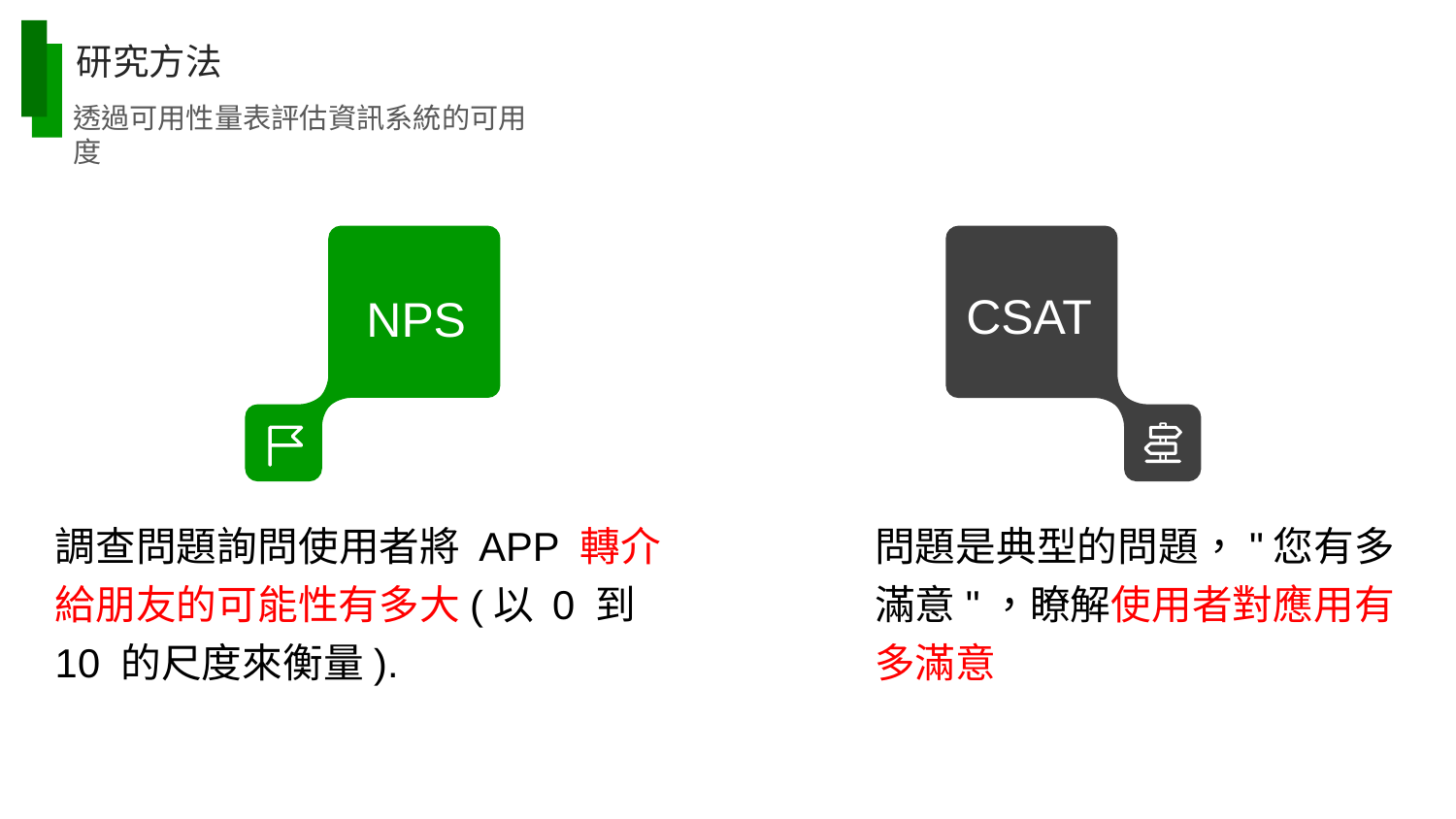

研究方法

透過可用性量表評估資訊系統的可用度

CSAT
NPS

調查問題詢問使用者將 APP 轉介給朋友的可能性有多大(以 0 到 10 的尺度來衡量).
問題是典型的問題，"您有多滿意"，瞭解使用者對應用有多滿意